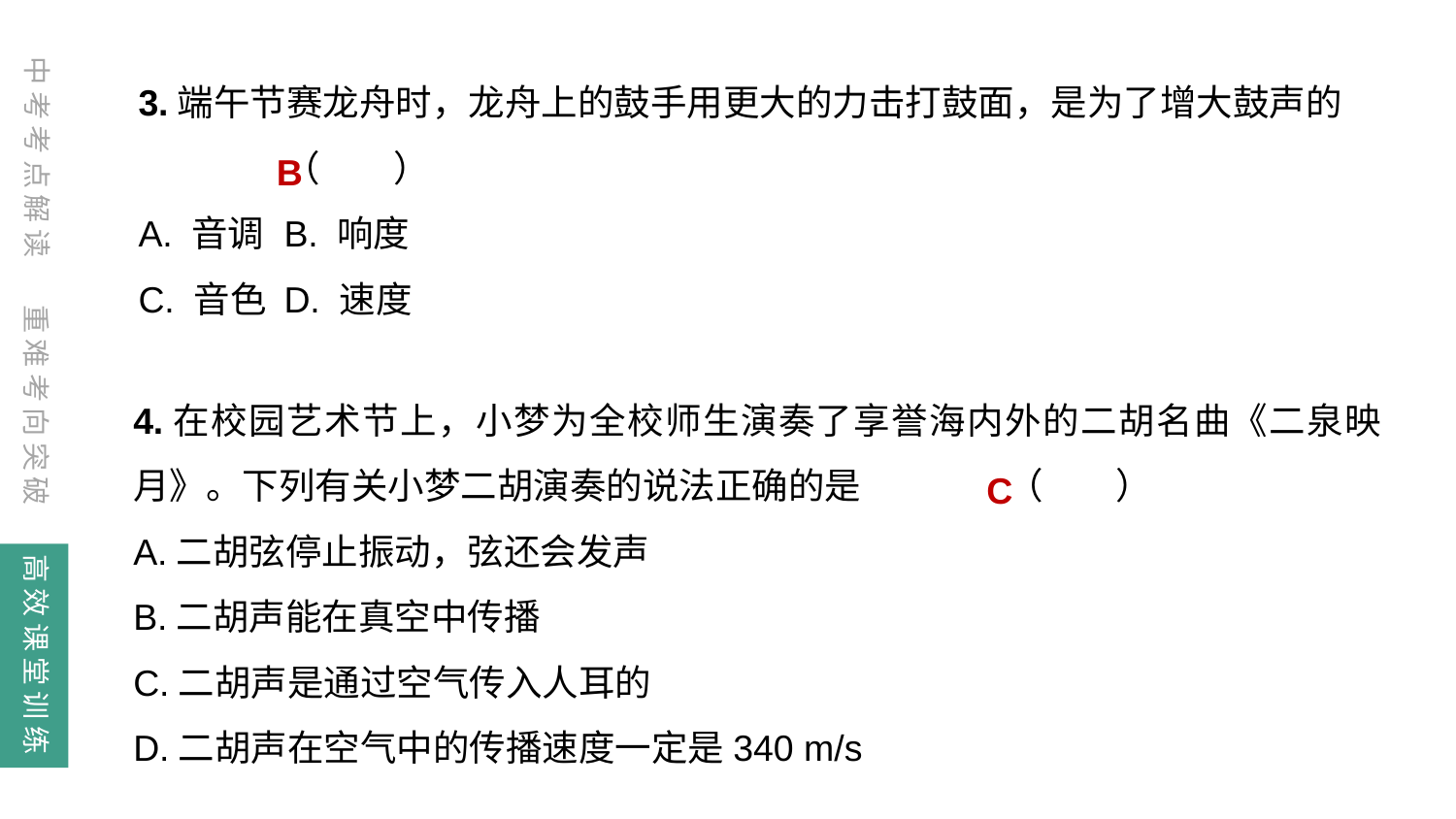

中考考点解读
3.端午节赛龙舟时，龙舟上的鼓手用更大的力击打鼓面，是为了增大鼓声的	（　　）
A. 音调 	B. 响度
C. 音色 	D. 速度
B
重难考向突破
4.在校园艺术节上，小梦为全校师生演奏了享誉海内外的二胡名曲《二泉映月》。下列有关小梦二胡演奏的说法正确的是	（　　）
A.二胡弦停止振动，弦还会发声
B.二胡声能在真空中传播
C.二胡声是通过空气传入人耳的
D.二胡声在空气中的传播速度一定是340 m/s
C
高效课堂训练